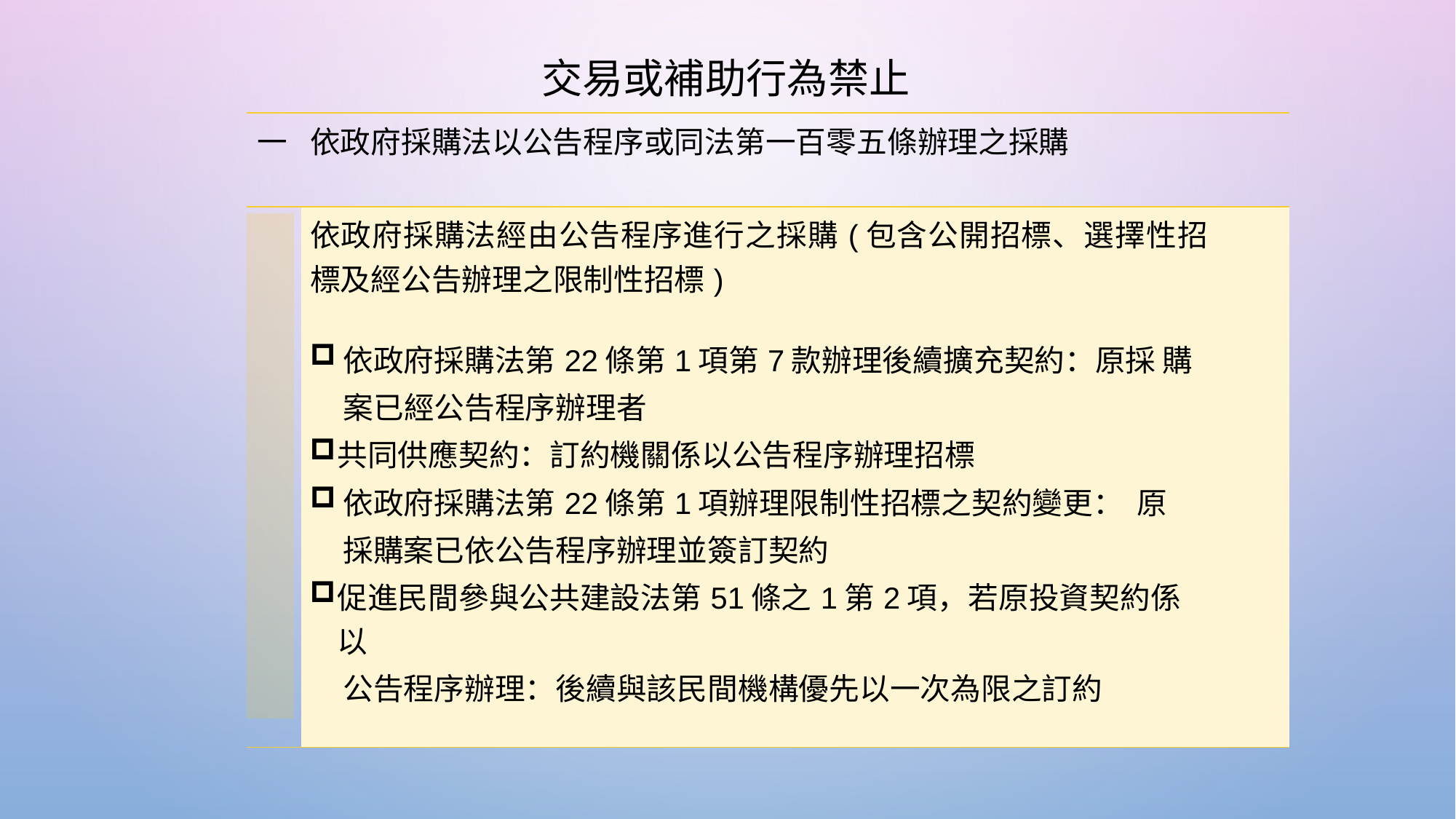

# 交易或補助行為禁止
| 一 | 依政府採購法以公告程序或同法第一百零五條辦理之採購 |  |
| --- | --- | --- |
|  | 依政府採購法經由公告程序進行之採購(包含公開招標、選擇性招 標及經公告辦理之限制性招標) 依政府採購法第22條第1項第7款辦理後續擴充契約：原採 購案已經公告程序辦理者 共同供應契約：訂約機關係以公告程序辦理招標 依政府採購法第22條第1項辦理限制性招標之契約變更： 原採購案已依公告程序辦理並簽訂契約 促進民間參與公共建設法第51條之1第2項，若原投資契約係以 公告程序辦理：後續與該民間機構優先以一次為限之訂約 |  |